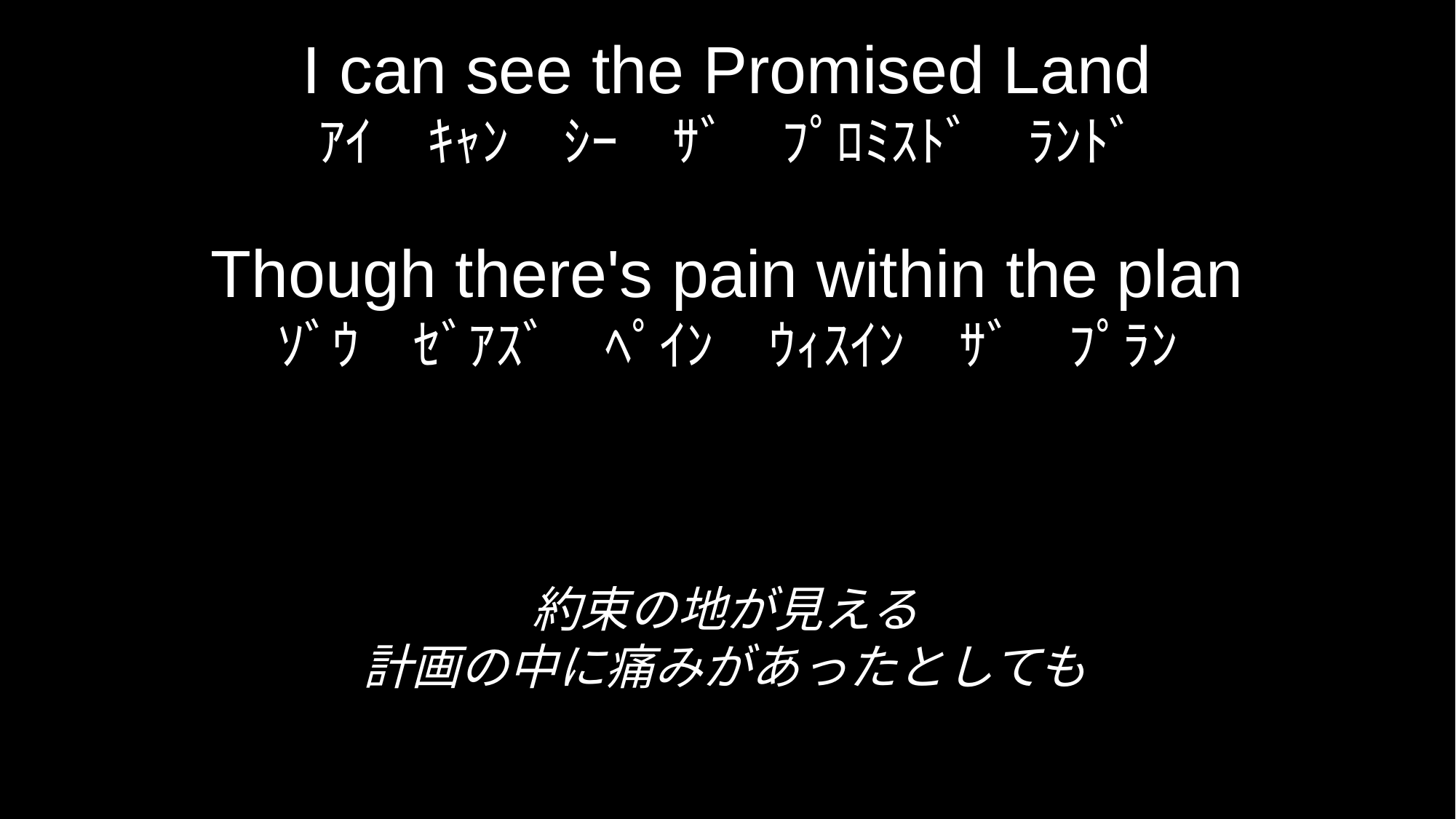

I can see the Promised Land
ｱｲ　ｷｬﾝ　ｼｰ　ｻﾞ　ﾌﾟﾛﾐｽﾄﾞ　ﾗﾝﾄﾞ

Though there's pain within the plan
ｿﾞｳ　ｾﾞｱｽﾞ　ﾍﾟｲﾝ　ｳｨｽｲﾝ　ｻﾞ　ﾌﾟﾗﾝ
約束の地が見える
計画の中に痛みがあったとしても